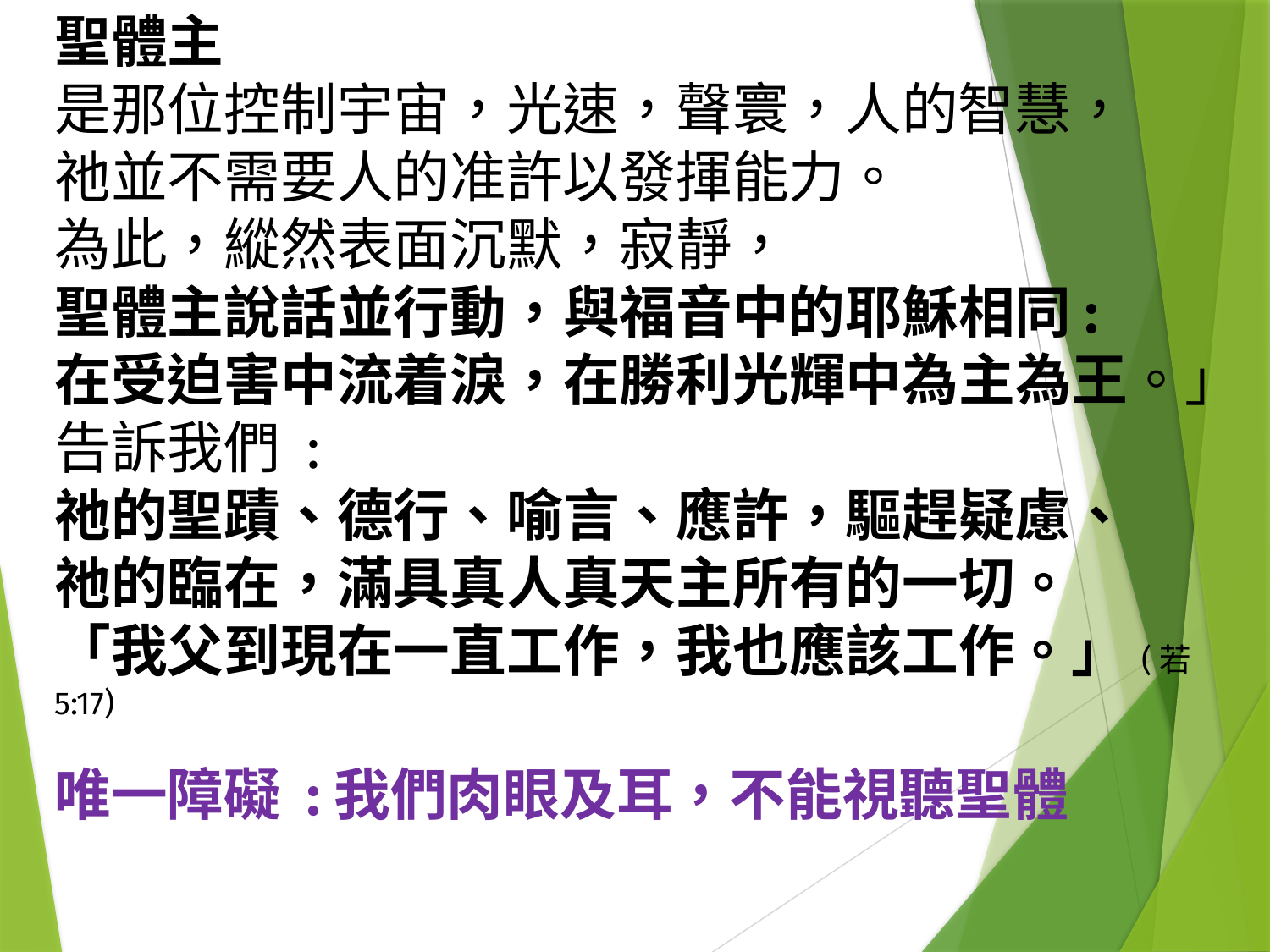

聖體主
是那位控制宇宙，光速，聲寰，人的智慧，
祂並不需要人的准許以發揮能力。
為此，縱然表面沉默，寂靜，
聖體主說話並行動，與福音中的耶穌相同:
在受迫害中流着淚，在勝利光輝中為主為王。」
告訴我們 :
祂的聖蹟、德行、喻言、應許，驅趕疑慮、
祂的臨在，滿具真人真天主所有的一切。
「我父到現在一直工作，我也應該工作。」(若5:17)

唯一障礙 :我們肉眼及耳，不能視聽聖體